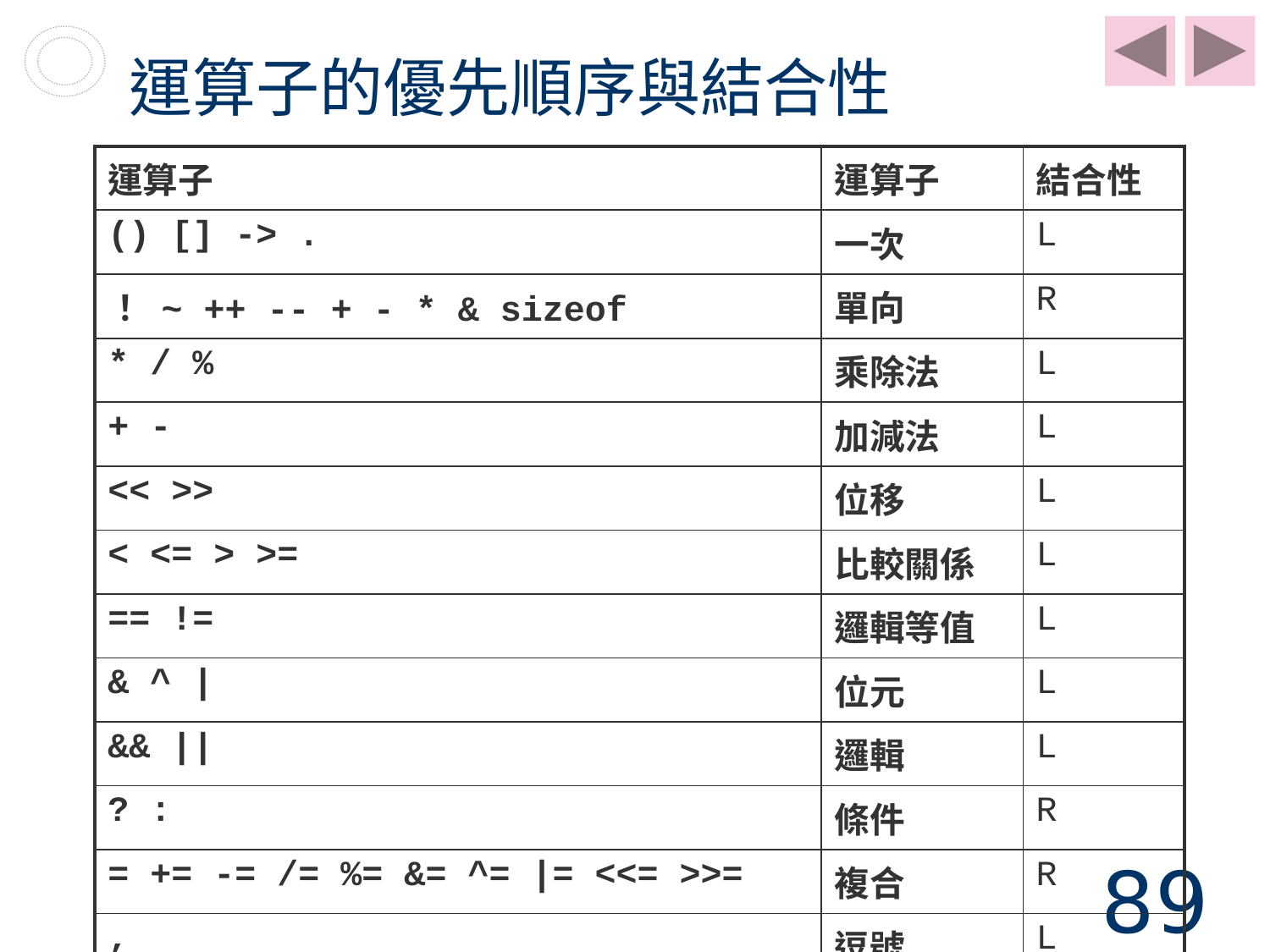

# 運算子的優先順序與結合性
| 運算子 | 運算子 | 結合性 |
| --- | --- | --- |
| () [] -> . | 一次 | L |
| ！ ~ ++ -- + - \* & sizeof | 單向 | R |
| \* / % | 乘除法 | L |
| + - | 加減法 | L |
| << >> | 位移 | L |
| < <= > >= | 比較關係 | L |
| == != | 邏輯等值 | L |
| & ^ | | 位元 | L |
| && || | 邏輯 | L |
| ? : | 條件 | R |
| = += -= /= %= &= ^= |= <<= >>= | 複合 | R |
| , | 逗號 | L |
89